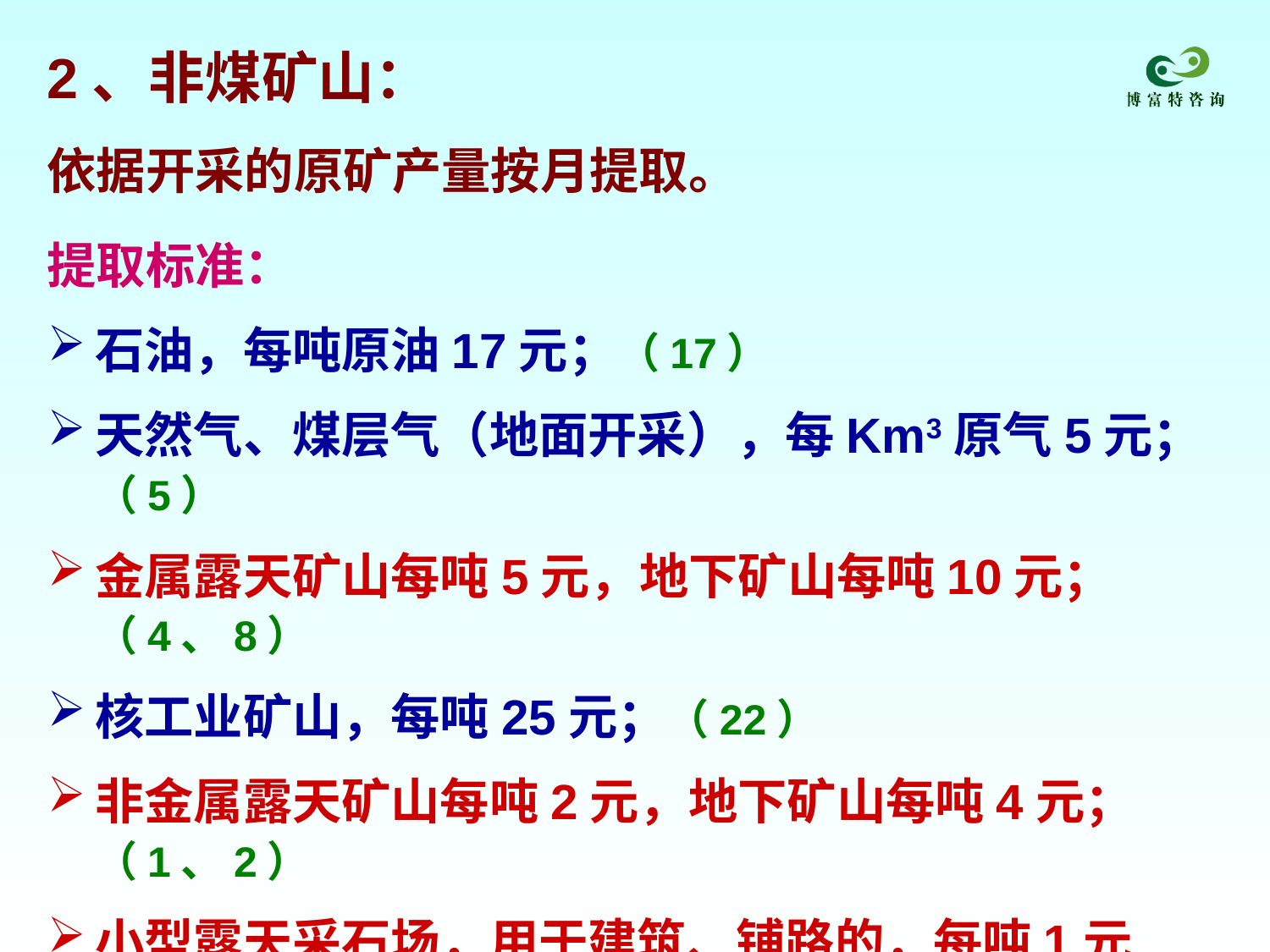

2、非煤矿山：
依据开采的原矿产量按月提取。
提取标准：
石油，每吨原油17元；（17）
天然气、煤层气（地面开采），每Km3原气5元；（5）
金属露天矿山每吨5元，地下矿山每吨10元；（4、8）
核工业矿山，每吨25元；（22）
非金属露天矿山每吨2元，地下矿山每吨4元；（1、2）
小型露天采石场，用于建筑、铺路的，每吨1元（0.5）